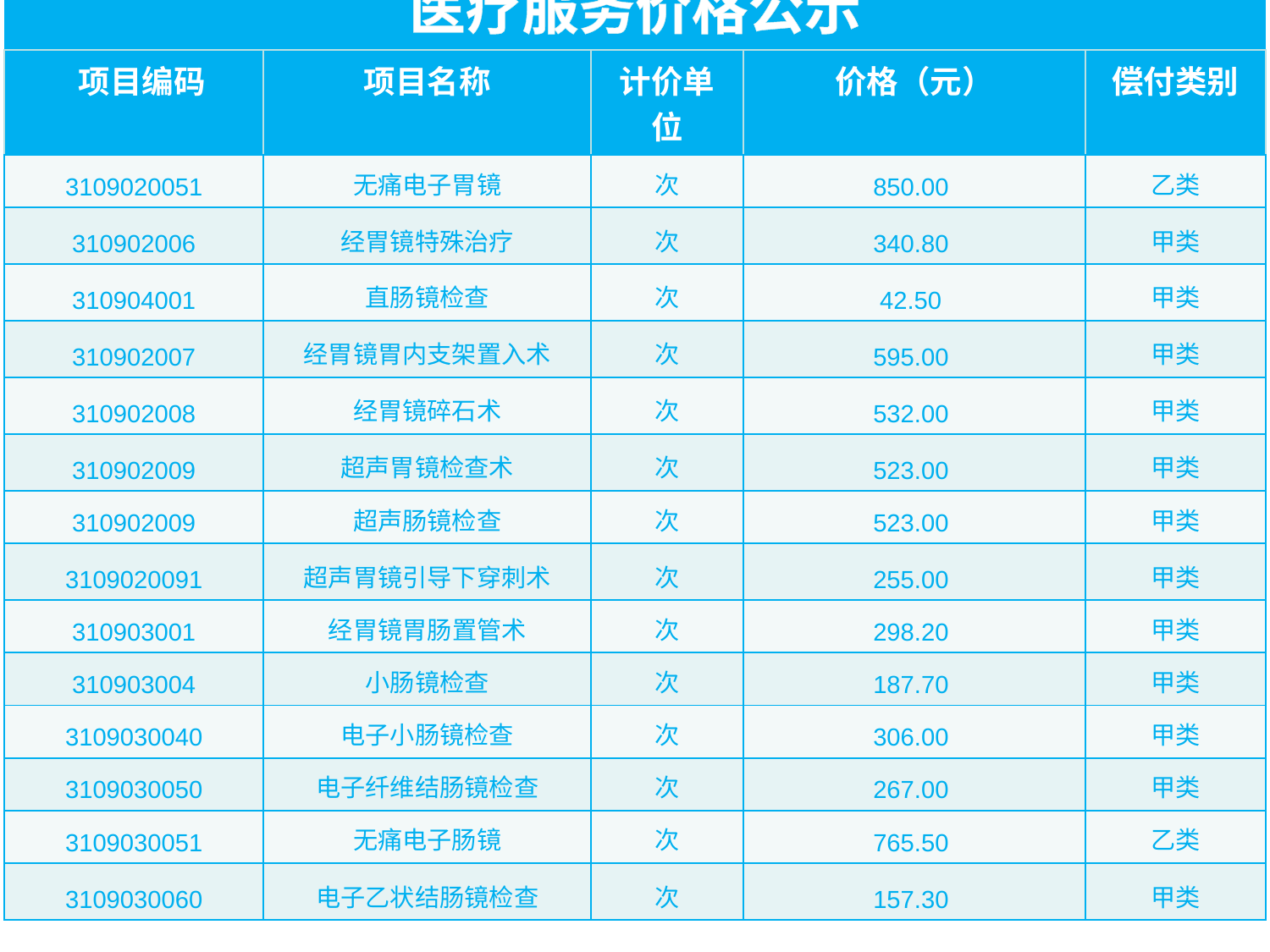

| 医疗服务价格公示 |  |  |  |  |
| --- | --- | --- | --- | --- |
| 项目编码 | 项目名称 | 计价单位 | 价格（元） | 偿付类别 |
| 3109020051 | 无痛电子胃镜 | 次 | 850.00 | 乙类 |
| 310902006 | 经胃镜特殊治疗 | 次 | 340.80 | 甲类 |
| 310904001 | 直肠镜检查 | 次 | 42.50 | 甲类 |
| 310902007 | 经胃镜胃内支架置入术 | 次 | 595.00 | 甲类 |
| 310902008 | 经胃镜碎石术 | 次 | 532.00 | 甲类 |
| 310902009 | 超声胃镜检查术 | 次 | 523.00 | 甲类 |
| 310902009 | 超声肠镜检查 | 次 | 523.00 | 甲类 |
| 3109020091 | 超声胃镜引导下穿刺术 | 次 | 255.00 | 甲类 |
| 310903001 | 经胃镜胃肠置管术 | 次 | 298.20 | 甲类 |
| 310903004 | 小肠镜检查 | 次 | 187.70 | 甲类 |
| 3109030040 | 电子小肠镜检查 | 次 | 306.00 | 甲类 |
| 3109030050 | 电子纤维结肠镜检查 | 次 | 267.00 | 甲类 |
| 3109030051 | 无痛电子肠镜 | 次 | 765.50 | 乙类 |
| 3109030060 | 电子乙状结肠镜检查 | 次 | 157.30 | 甲类 |